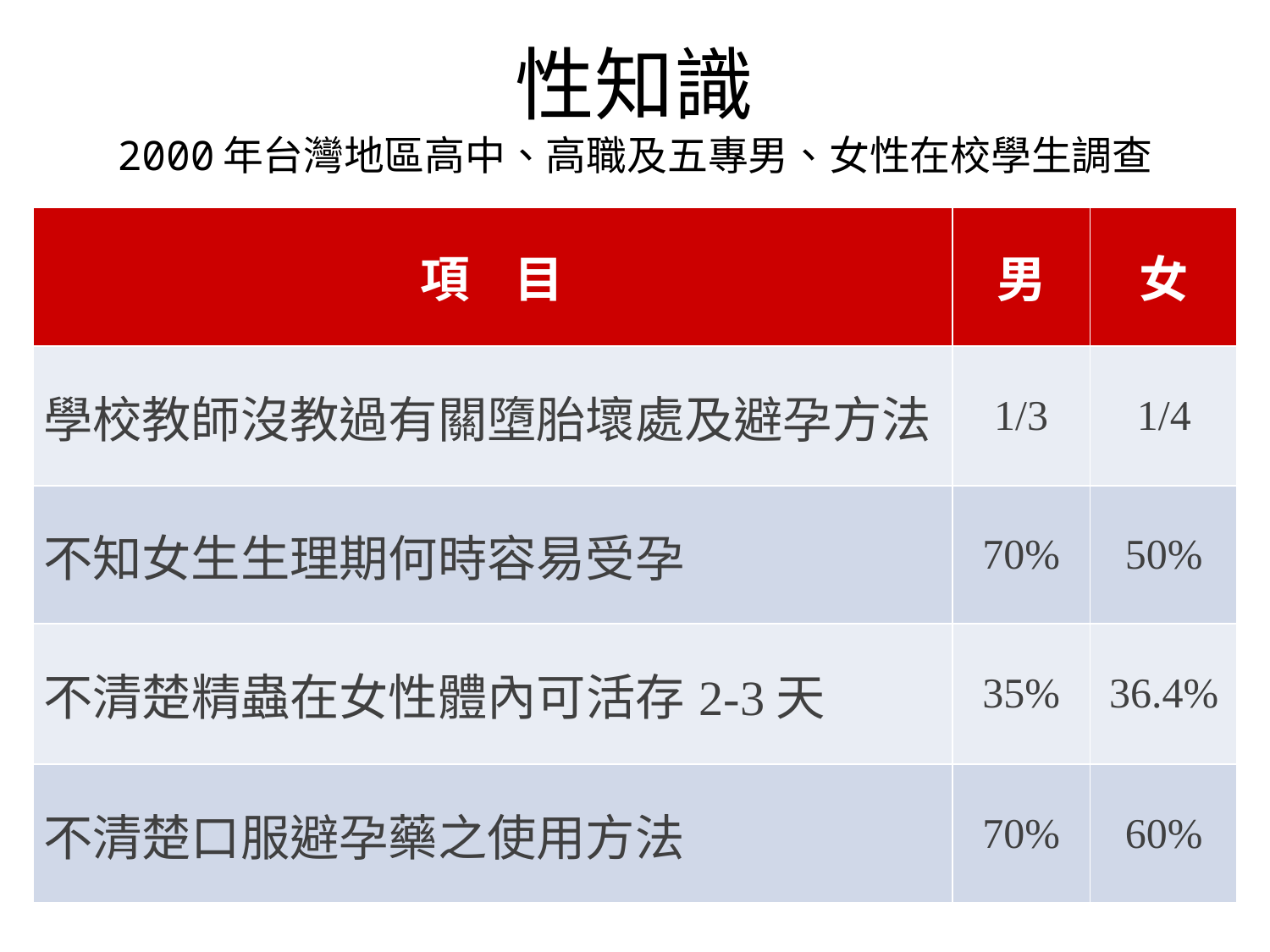

# 性知識 2000年台灣地區高中、高職及五專男、女性在校學生調查
| 項 目 | 男 | 女 |
| --- | --- | --- |
| 學校教師沒教過有關墮胎壞處及避孕方法 | 1/3 | 1/4 |
| 不知女生生理期何時容易受孕 | 70% | 50% |
| 不清楚精蟲在女性體內可活存2-3天 | 35% | 36.4% |
| 不清楚口服避孕藥之使用方法 | 70% | 60% |